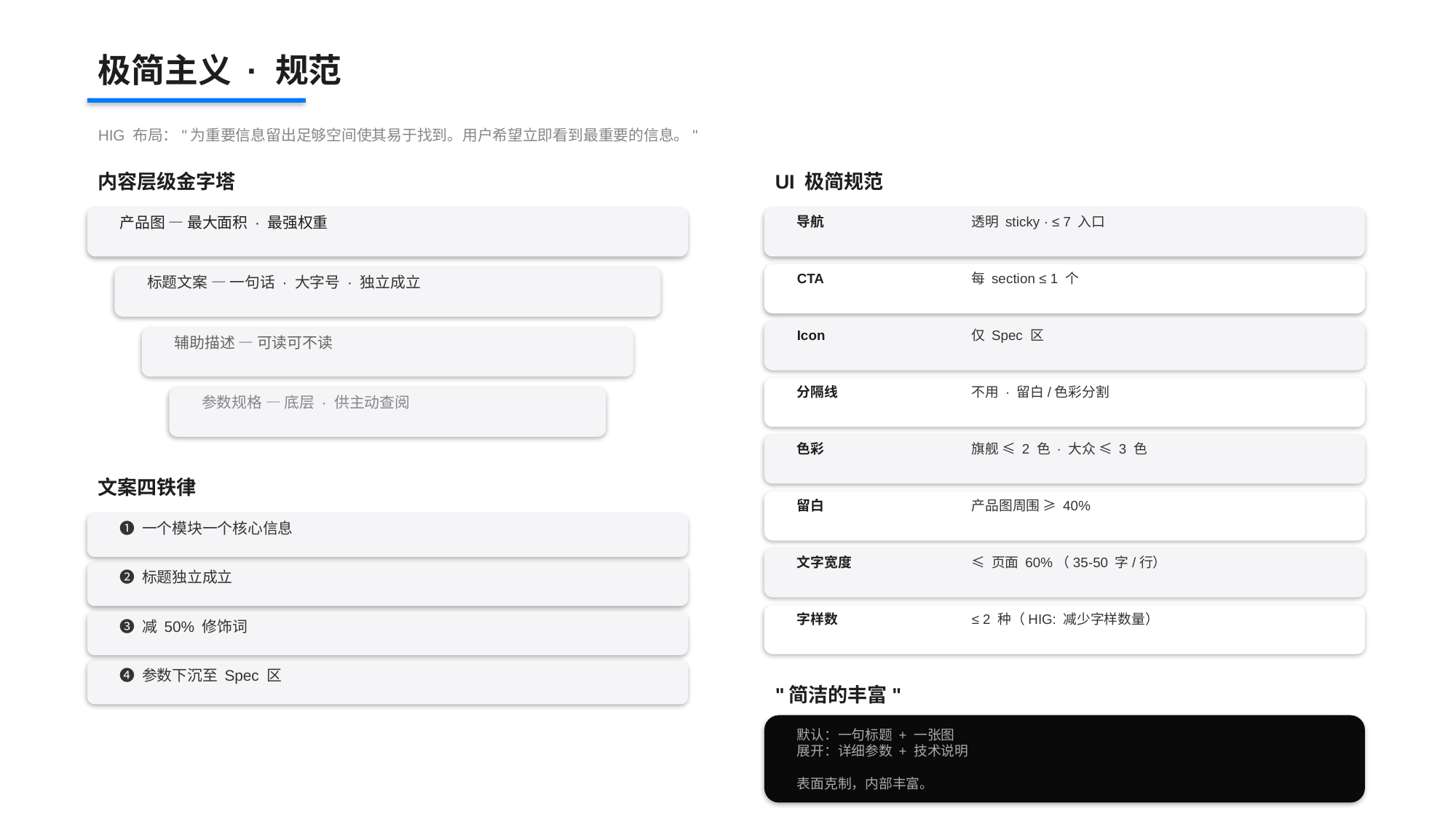

极简主义 · 规范

HIG 布局："为重要信息留出足够空间使其易于找到。用户希望立即看到最重要的信息。"
内容层级金字塔
UI 极简规范

产品图 — 最大面积 · 最强权重

导航
透明 sticky · ≤ 7 入口

CTA
每 section ≤ 1 个

标题文案 — 一句话 · 大字号 · 独立成立

Icon
仅 Spec 区

辅助描述 — 可读可不读

分隔线
不用 · 留白/色彩分割

参数规格 — 底层 · 供主动查阅

色彩
旗舰 ≤ 2 色 · 大众 ≤ 3 色
文案四铁律

留白
产品图周围 ≥ 40%

❶ 一个模块一个核心信息

文字宽度
≤ 页面 60%（35-50 字/行）

❷ 标题独立成立

字样数
≤ 2 种（HIG: 减少字样数量）

❸ 减 50% 修饰词

❹ 参数下沉至 Spec 区
"简洁的丰富"

默认：一句标题 + 一张图
展开：详细参数 + 技术说明
表面克制，内部丰富。